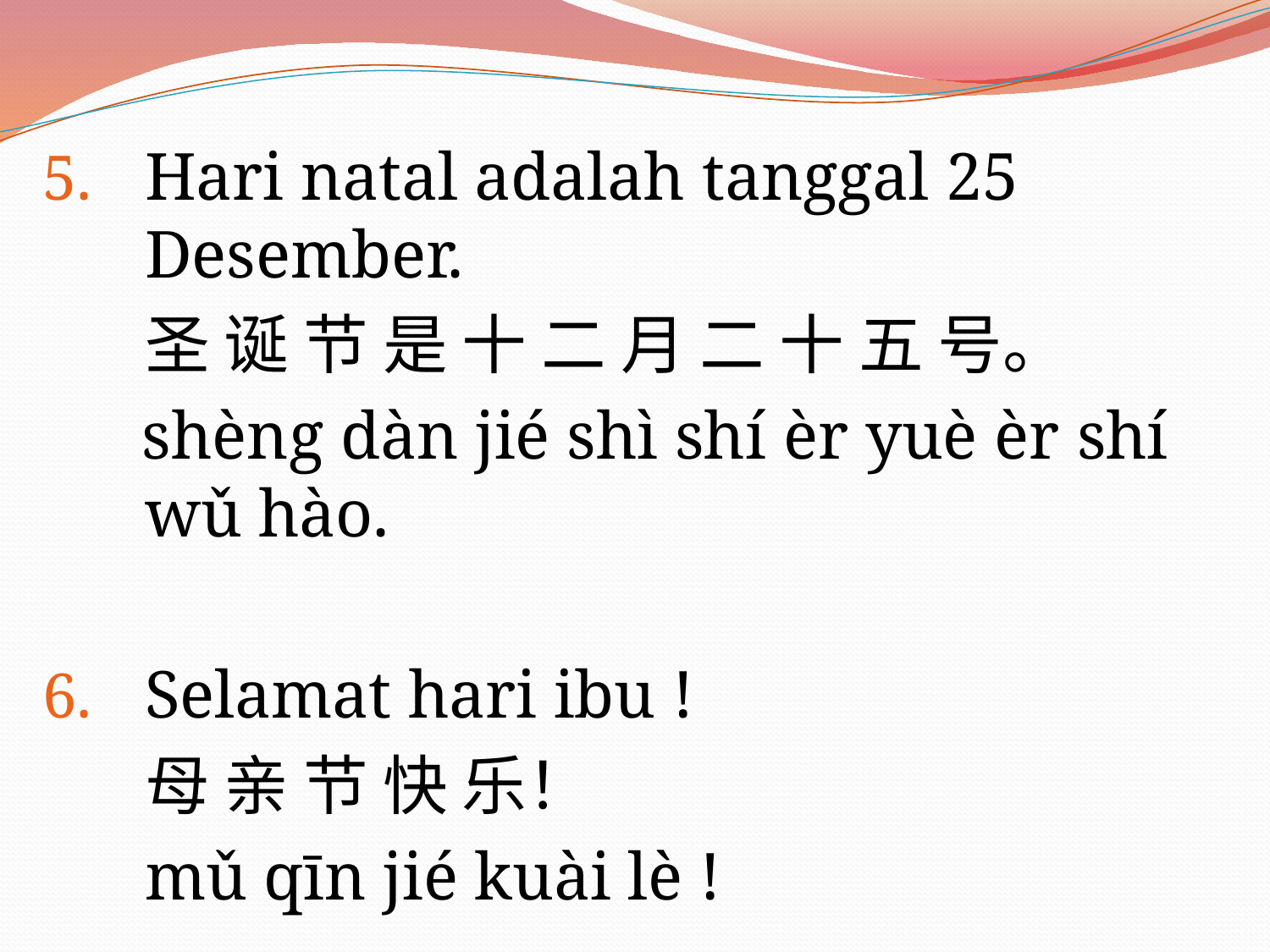

Hari natal adalah tanggal 25 Desember.
	圣 诞 节 是 十 二 月 二 十 五 号。
shèng dàn jié shì shí èr yuè èr shí wǔ hào.

Selamat hari ibu !
	母 亲 节 快 乐！
	mǔ qīn jié kuài lè !